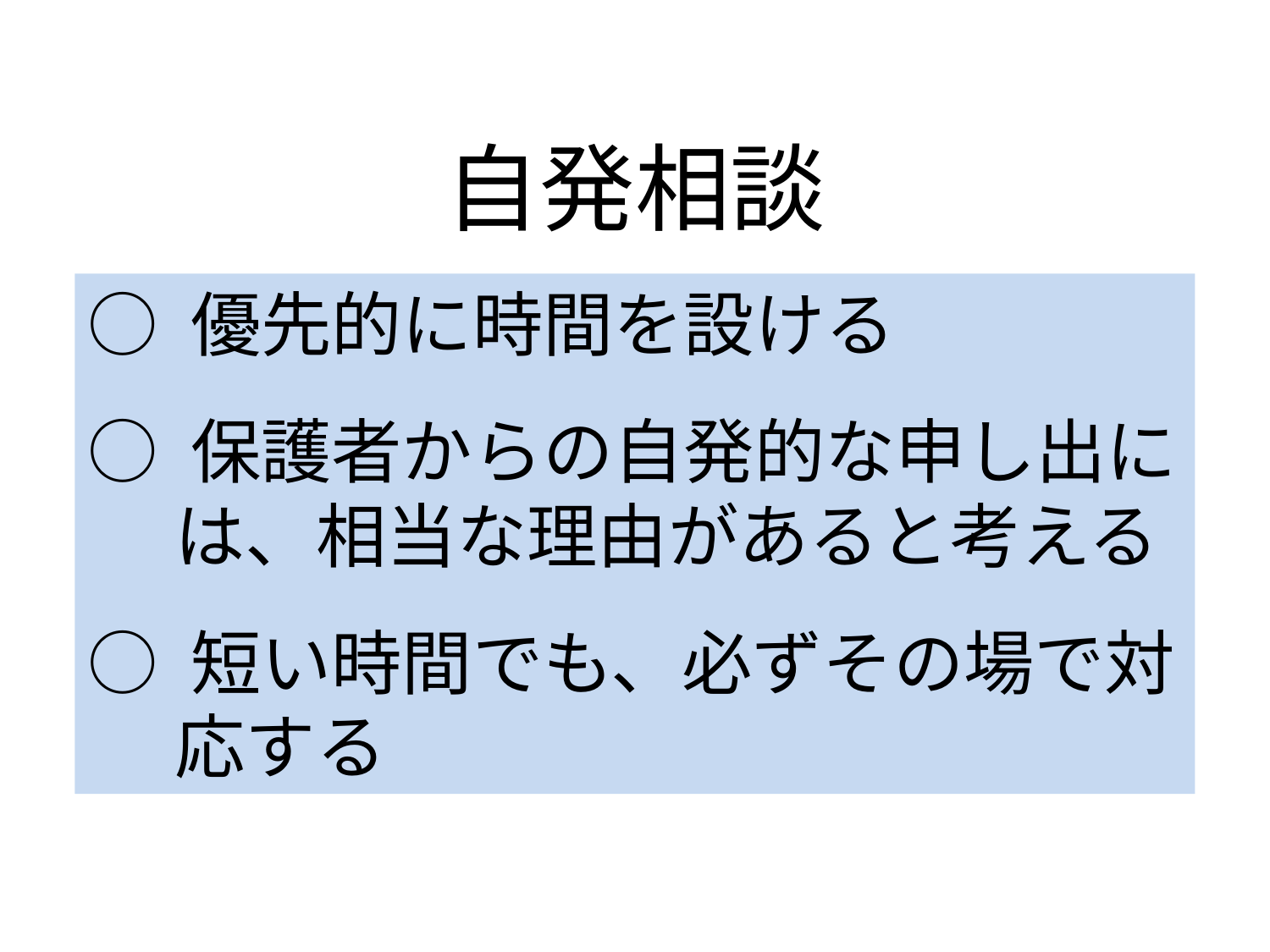

自発相談
○ 優先的に時間を設ける
○ 保護者からの自発的な申し出には、相当な理由があると考える
○ 短い時間でも、必ずその場で対応する